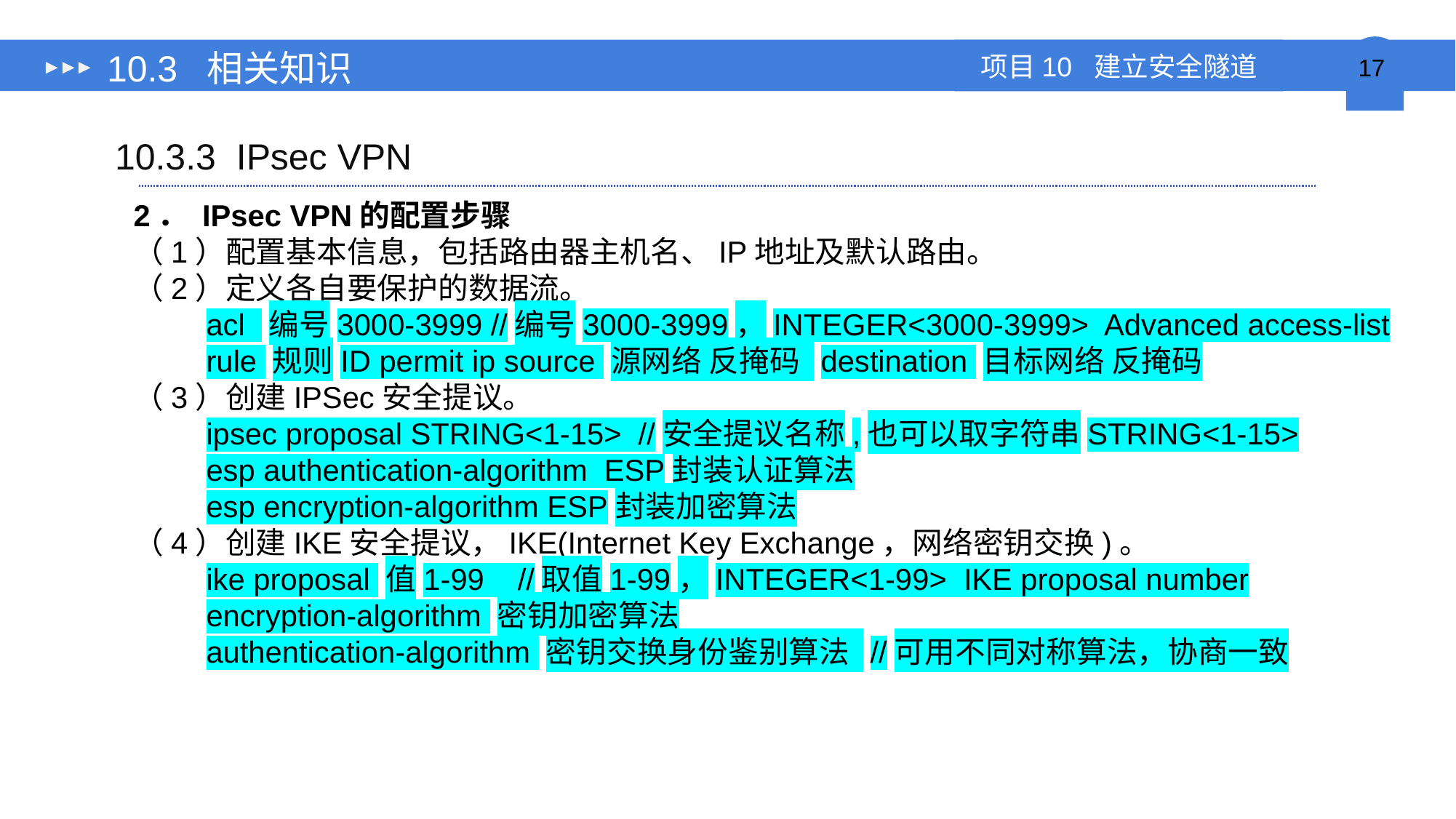

# 10.3  相关知识
10.3.3  IPsec VPN

2． IPsec VPN的配置步骤
（1）配置基本信息，包括路由器主机名、IP地址及默认路由。
（2）定义各自要保护的数据流。
acl  编号3000-3999 //编号3000-3999，INTEGER<3000-3999>  Advanced access-list
rule 规则ID permit ip source 源网络 反掩码  destination 目标网络 反掩码
（3）创建IPSec安全提议。
ipsec proposal STRING<1-15>  //安全提议名称,也可以取字符串STRING<1-15>
esp authentication-algorithm  ESP封装认证算法
esp encryption-algorithm ESP封装加密算法
（4）创建IKE安全提议，IKE(Internet Key Exchange，网络密钥交换)。
ike proposal 值1-99    //取值1-99，INTEGER<1-99>  IKE proposal number
encryption-algorithm 密钥加密算法
authentication-algorithm 密钥交换身份鉴别算法  //可用不同对称算法，协商一致